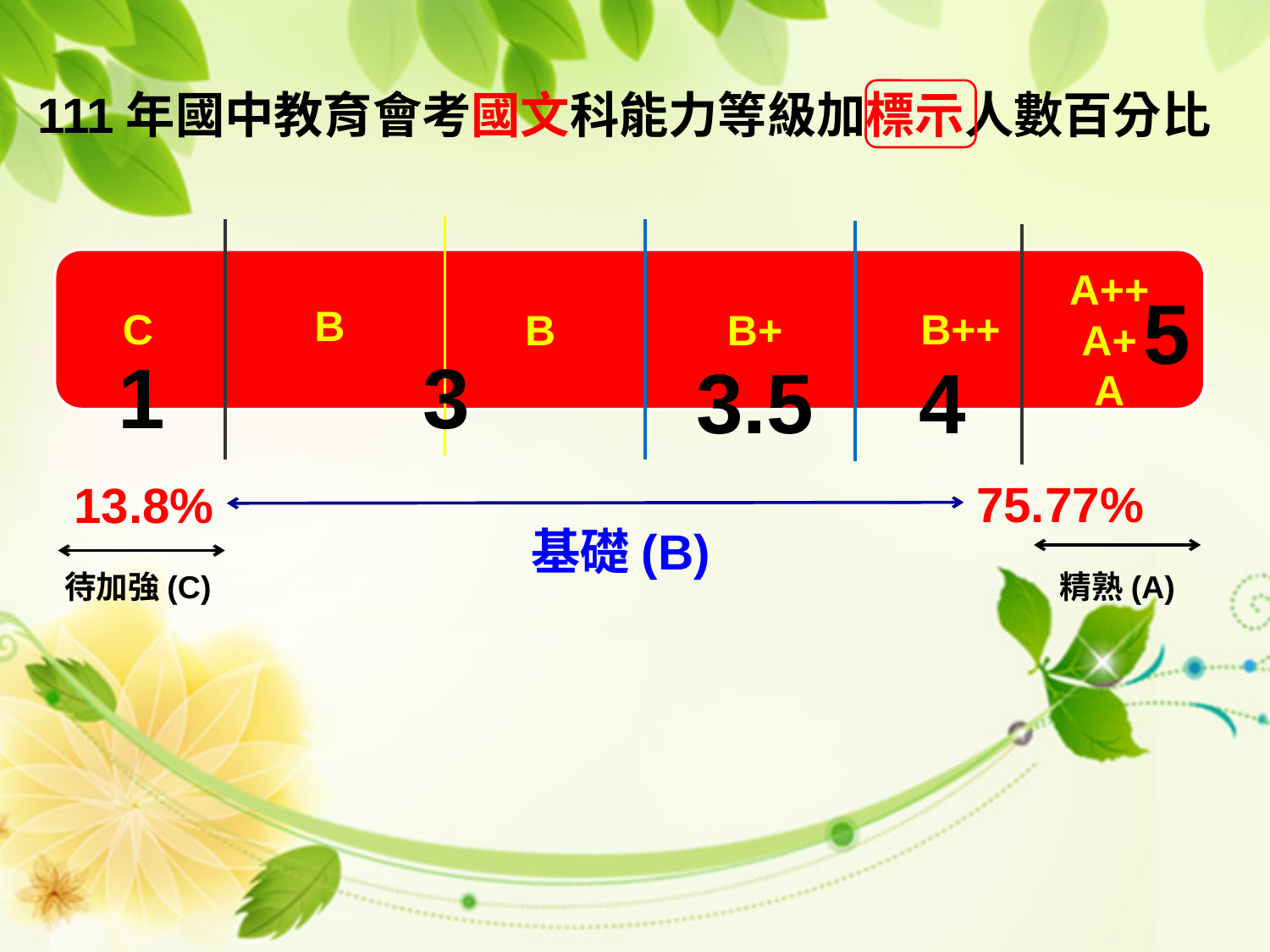

111年國中教育會考國文科能力等級加標示人數百分比

A++
A+
A
5
B
C
B++
B
B+
1
3
3.5
4
75.77%
13.8%
基礎(B)
待加強(C)
精熟(A)